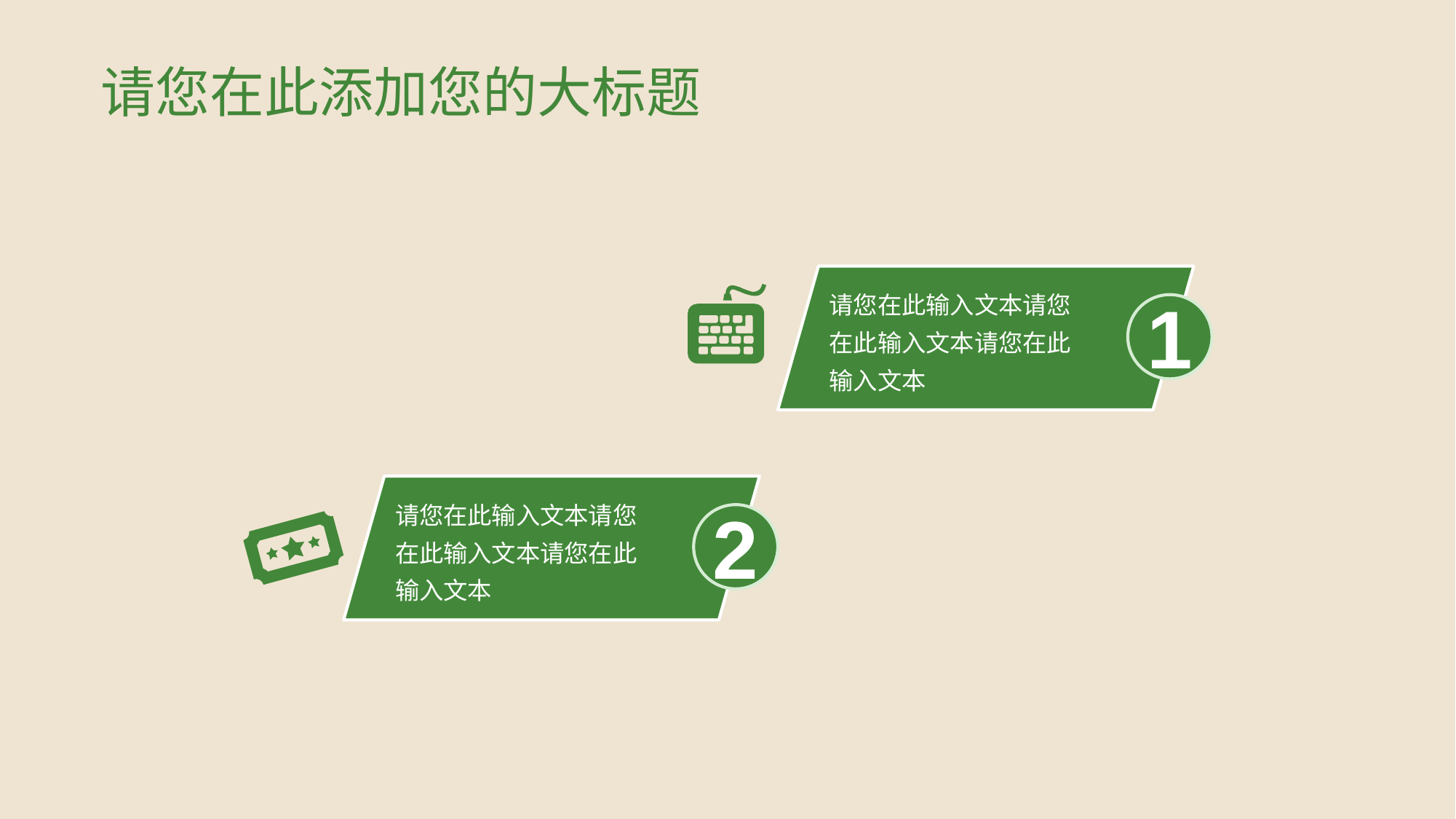

# 请您在此添加您的大标题
请您在此输入文本请您在此输入文本请您在此输入文本

1
请您在此输入文本请您在此输入文本请您在此输入文本
2